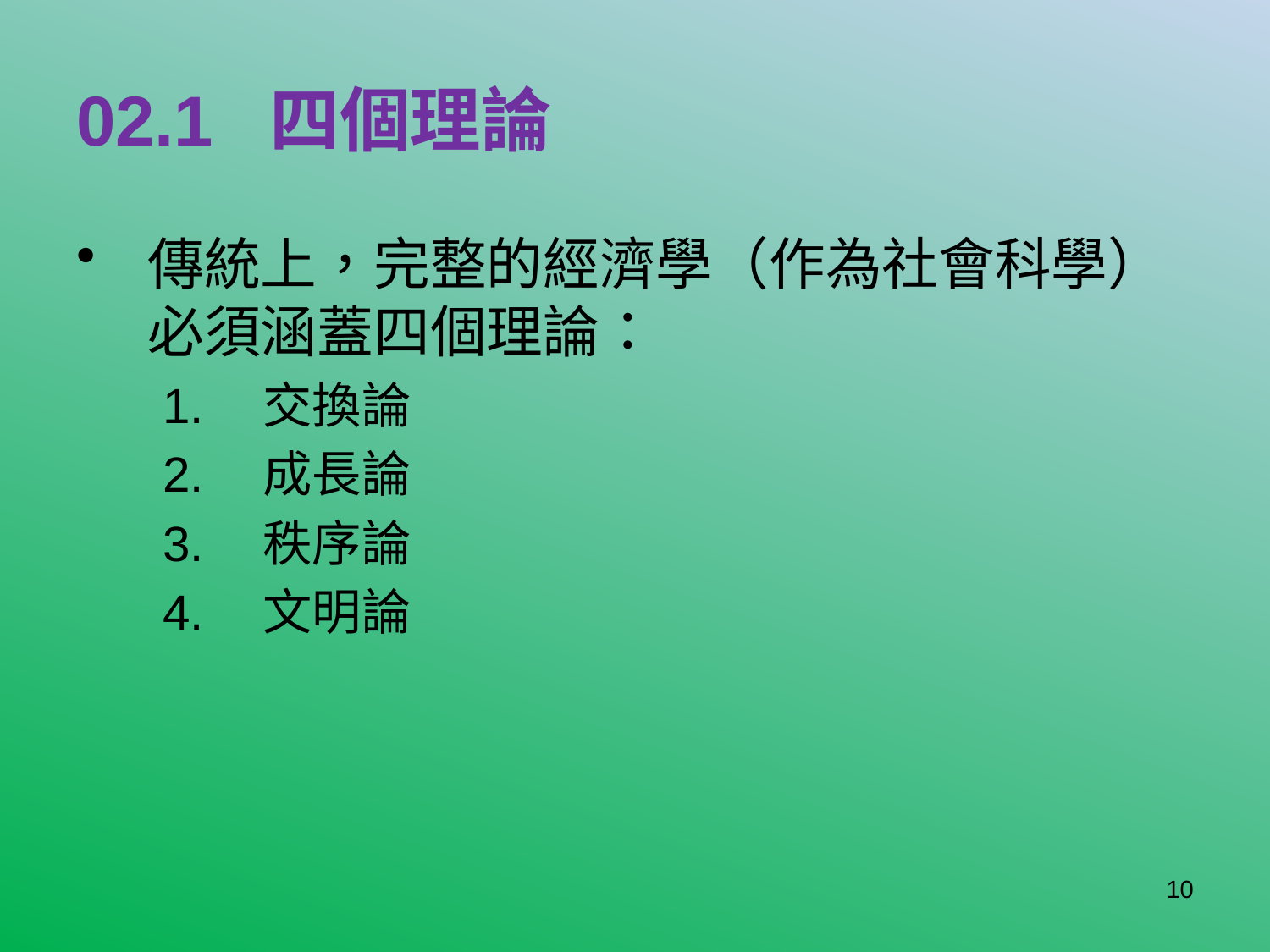

# 02.1  四個理論
傳統上，完整的經濟學（作為社會科學）必須涵蓋四個理論：
交換論
成長論
秩序論
文明論
10